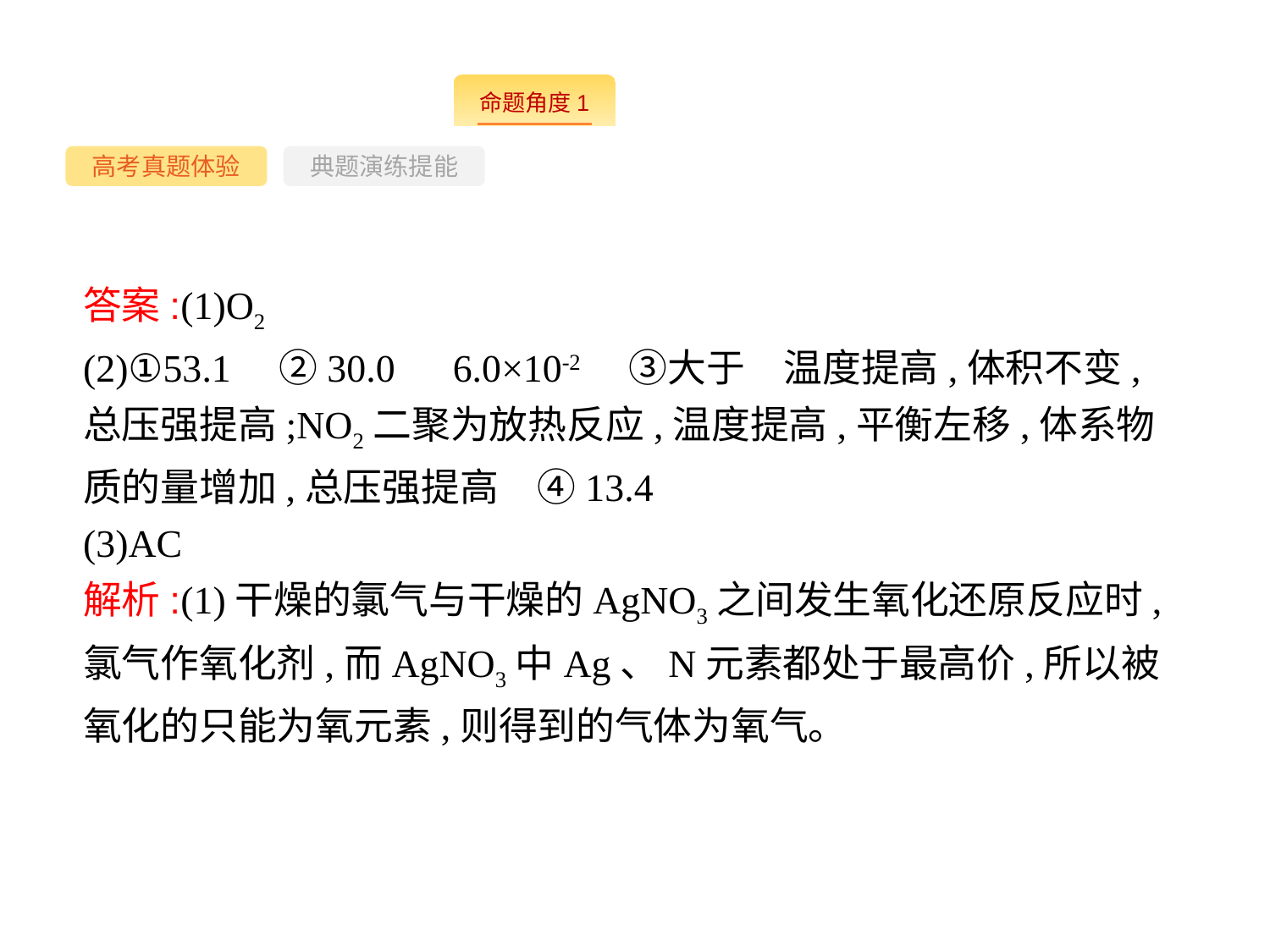

-6-
高考真题体验
典题演练提能
答案:(1)O2
(2)①53.1　②30.0　6.0×10-2　③大于　温度提高,体积不变,总压强提高;NO2二聚为放热反应,温度提高,平衡左移,体系物质的量增加,总压强提高　④13.4
(3)AC
解析:(1)干燥的氯气与干燥的AgNO3之间发生氧化还原反应时,氯气作氧化剂,而AgNO3中Ag、N元素都处于最高价,所以被氧化的只能为氧元素,则得到的气体为氧气。